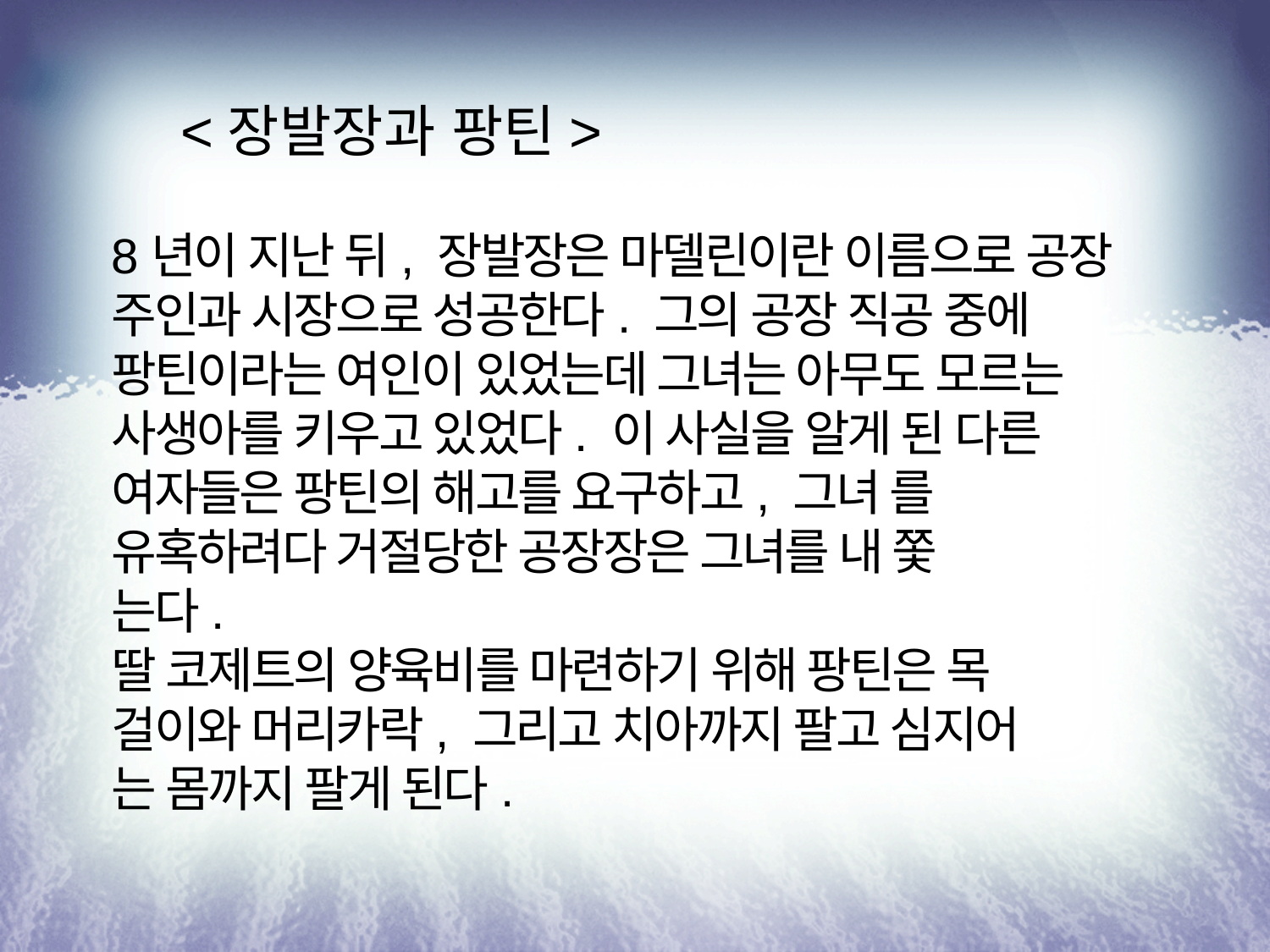

<장발장과 팡틴>
8년이 지난 뒤, 장발장은 마델린이란 이름으로 공장 주인과 시장으로 성공한다. 그의 공장 직공 중에 팡틴이라는 여인이 있었는데 그녀는 아무도 모르는 사생아를 키우고 있었다. 이 사실을 알게 된 다른 여자들은 팡틴의 해고를 요구하고, 그녀 를 유혹하려다 거절당한 공장장은 그녀를 내 쫓
는다.
딸 코제트의 양육비를 마련하기 위해 팡틴은 목 걸이와 머리카락, 그리고 치아까지 팔고 심지어
는 몸까지 팔게 된다.